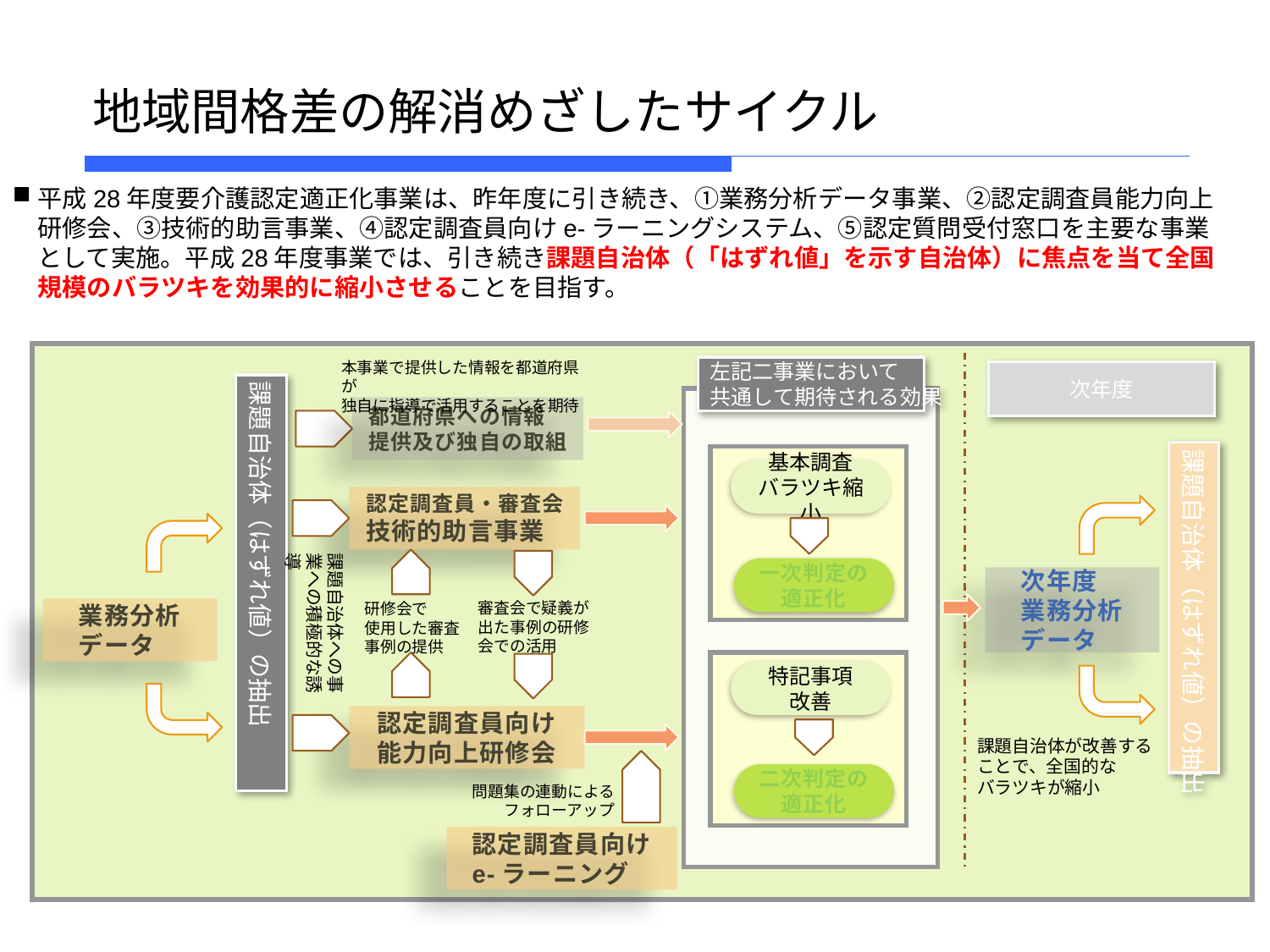

# 地域間格差の解消めざしたサイクル
平成28年度要介護認定適正化事業は、昨年度に引き続き、①業務分析データ事業、②認定調査員能力向上研修会、③技術的助言事業、④認定調査員向けe-ラーニングシステム、⑤認定質問受付窓口を主要な事業として実施。平成28年度事業では、引き続き課題自治体（「はずれ値」を示す自治体）に焦点を当て全国規模のバラツキを効果的に縮小させることを目指す。

本事業で提供した情報を都道府県が
独自に指導で活用することを期待
左記二事業において
共通して期待される効果
次年度
課題自治体（はずれ値）の抽出

都道府県への情報
提供及び独自の取組

課題自治体（はずれ値）の抽出

基本調査
バラツキ縮小
認定調査員・審査会
技術的助言事業

課題自治体への事業への積極的な誘導

一次判定の
適正化
次年度
業務分析
データ
研修会で
使用した審査
事例の提供

業務分析
データ

特記事項
改善

認定調査員向け
能力向上研修会

課題自治体が改善する
ことで、全国的な
バラツキが縮小
二次判定の
適正化

問題集の連動による
フォローアップ
認定調査員向け
e-ラーニング

審査会で疑義が出た事例の研修会での活用